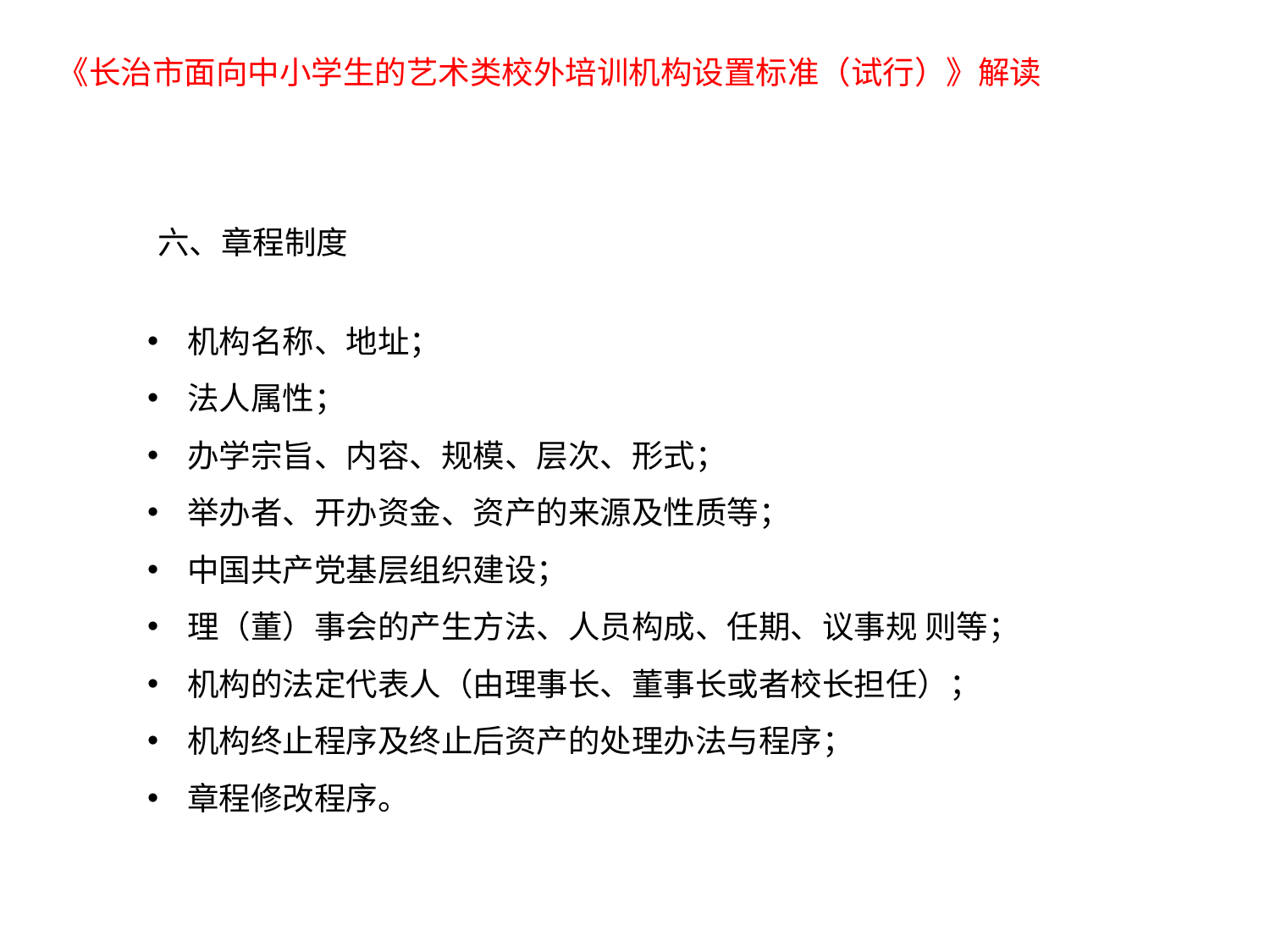

《长治市面向中小学生的艺术类校外培训机构设置标准（试行）》解读
六、章程制度
机构名称、地址；
法人属性；
办学宗旨、内容、规模、层次、形式；
举办者、开办资金、资产的来源及性质等；
中国共产党基层组织建设；
理（董）事会的产生方法、人员构成、任期、议事规 则等；
机构的法定代表人（由理事长、董事长或者校长担任）；
机构终止程序及终止后资产的处理办法与程序；
章程修改程序。